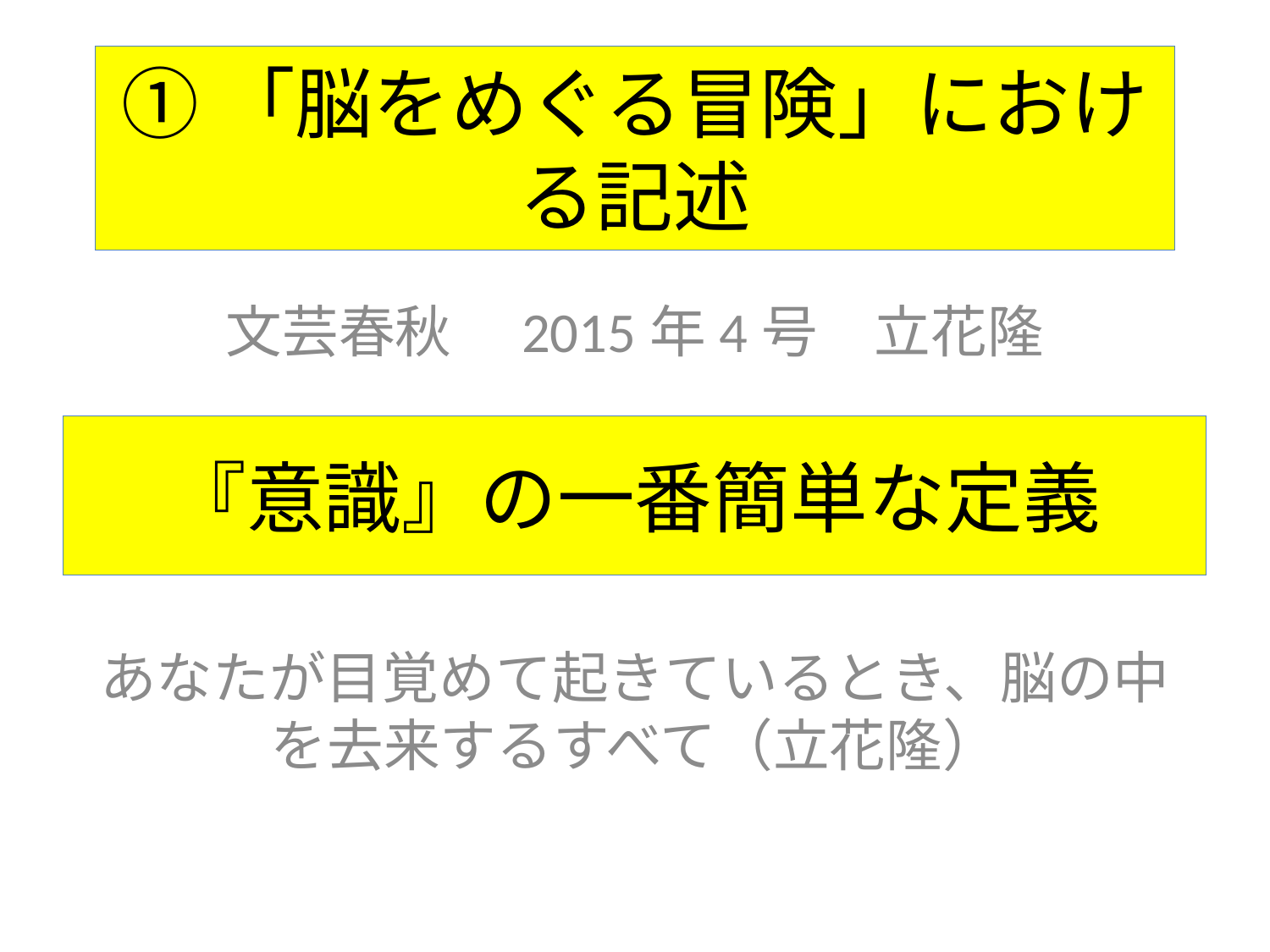

# ①「脳をめぐる冒険」における記述
文芸春秋　2015年4号　立花隆
『意識』の一番簡単な定義
あなたが目覚めて起きているとき、脳の中を去来するすべて（立花隆）